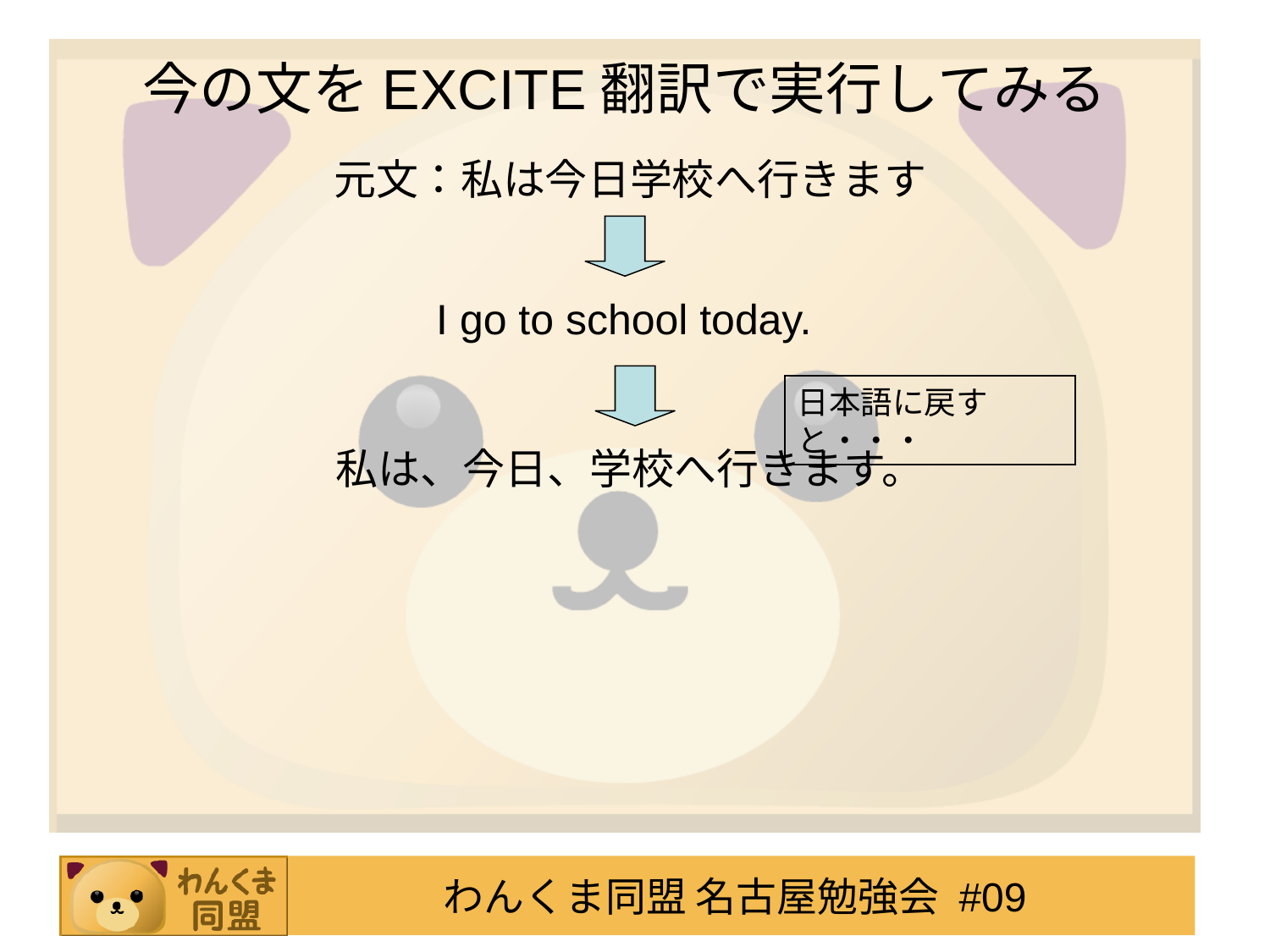

今の文をEXCITE翻訳で実行してみる
元文：私は今日学校へ行きます

I go to school today.

日本語に戻すと・・・
私は、今日、学校へ行きます。